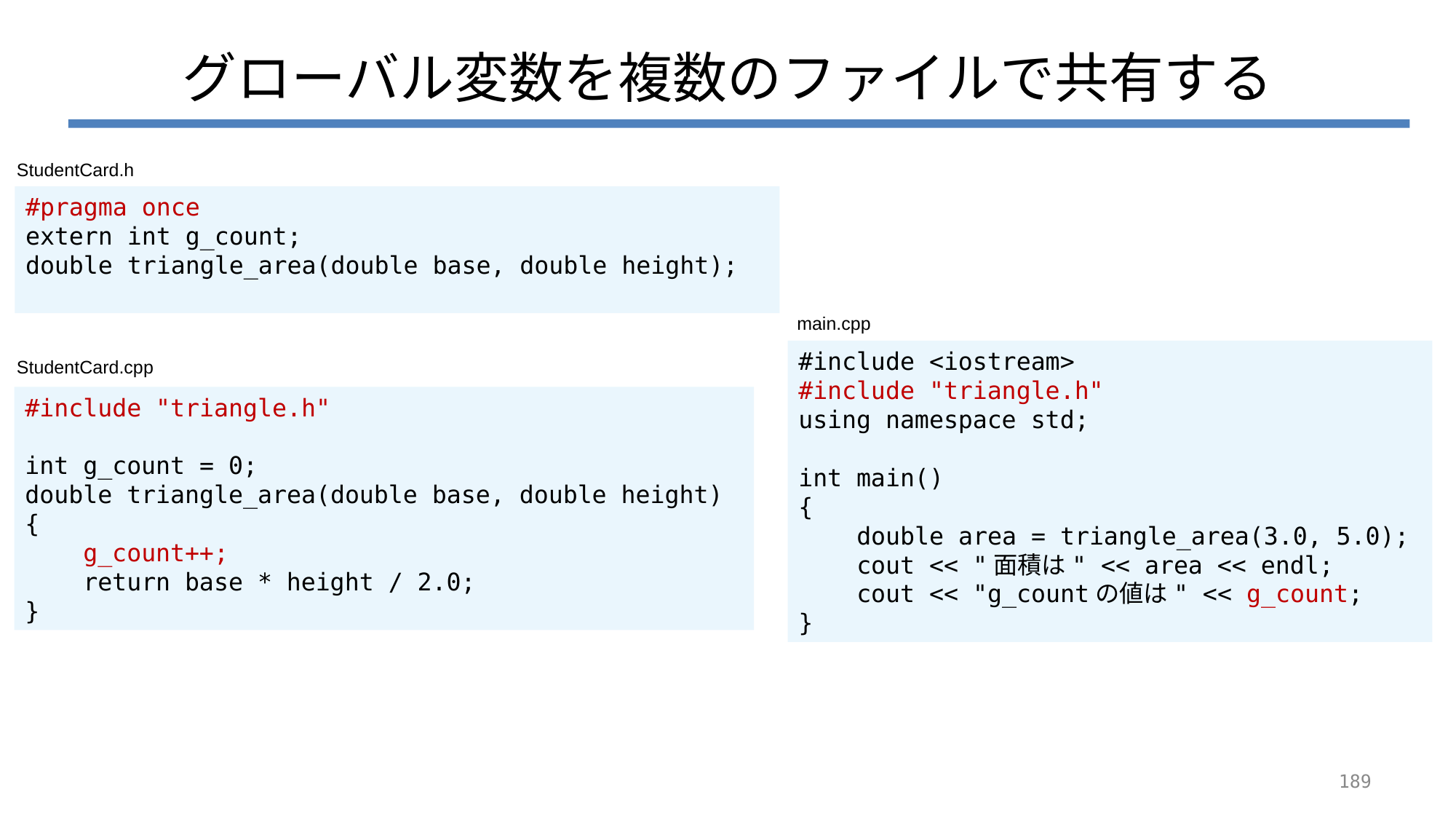

# グローバル変数を複数のファイルで共有する
StudentCard.h
#pragma once
extern int g_count;
double triangle_area(double base, double height);

main.cpp
#include <iostream>
#include "triangle.h"
using namespace std;

int main()
{
    double area = triangle_area(3.0, 5.0);
    cout << "面積は" << area << endl;
    cout << "g_countの値は" << g_count;
}
StudentCard.cpp
#include "triangle.h"

int g_count = 0;
double triangle_area(double base, double height)
{
    g_count++;
    return base * height / 2.0;
}
189